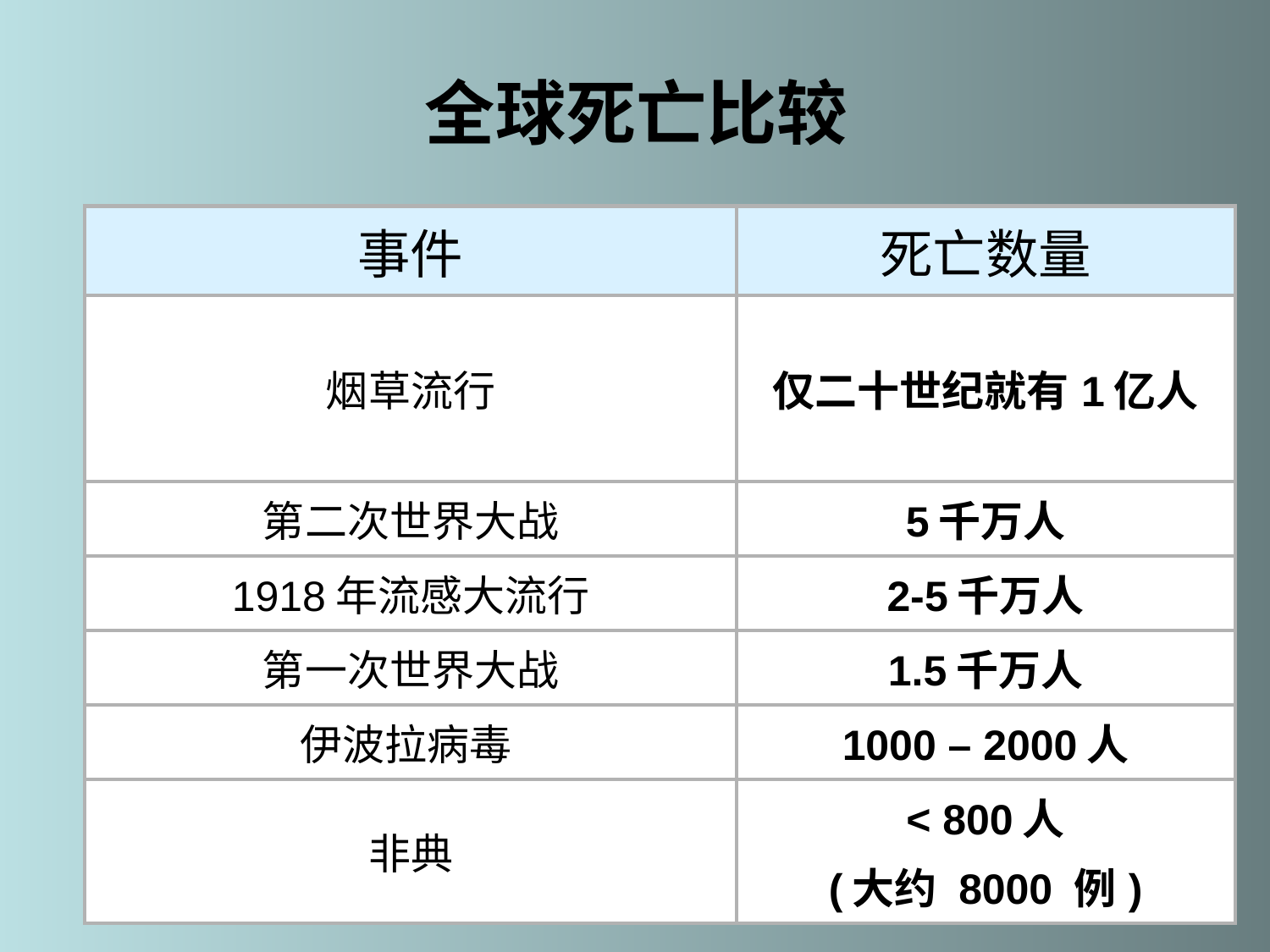

# 全球死亡比较
| 事件 | 死亡数量 |
| --- | --- |
| 烟草流行 | 仅二十世纪就有1亿人 |
| 第二次世界大战 | 5千万人 |
| 1918年流感大流行 | 2-5千万人 |
| 第一次世界大战 | 1.5千万人 |
| 伊波拉病毒 | 1000 – 2000人 |
| 非典 | < 800人 (大约 8000 例) |